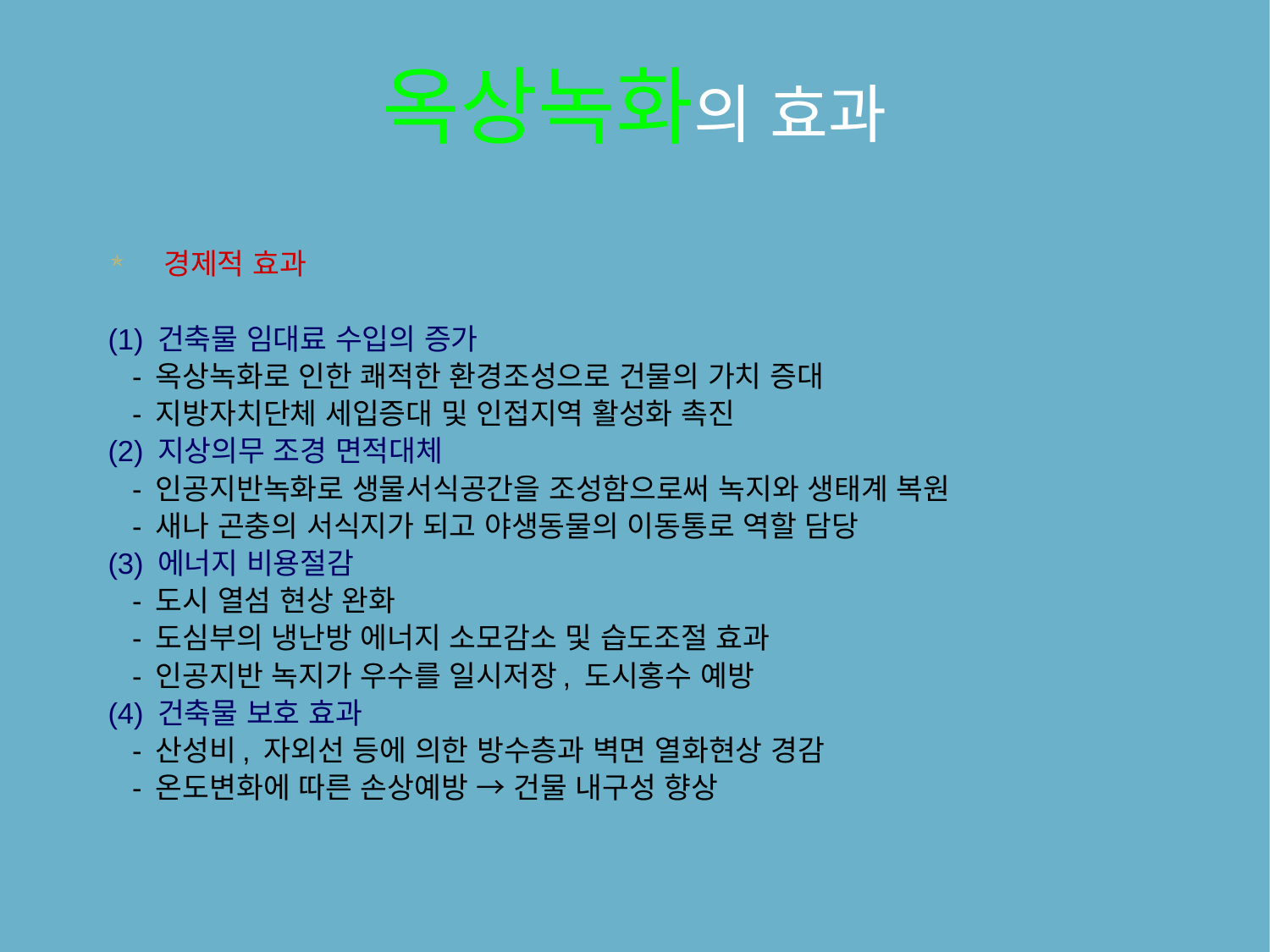

# 옥상녹화의 효과
경제적 효과

(1) 건축물 임대료 수입의 증가
   - 옥상녹화로 인한 쾌적한 환경조성으로 건물의 가치 증대
   - 지방자치단체 세입증대 및 인접지역 활성화 촉진
(2) 지상의무 조경 면적대체
   - 인공지반녹화로 생물서식공간을 조성함으로써 녹지와 생태계 복원
   - 새나 곤충의 서식지가 되고 야생동물의 이동통로 역할 담당
(3) 에너지 비용절감
   - 도시 열섬 현상 완화
   - 도심부의 냉난방 에너지 소모감소 및 습도조절 효과
   - 인공지반 녹지가 우수를 일시저장, 도시홍수 예방
(4) 건축물 보호 효과
   - 산성비, 자외선 등에 의한 방수층과 벽면 열화현상 경감
   - 온도변화에 따른 손상예방 → 건물 내구성 향상